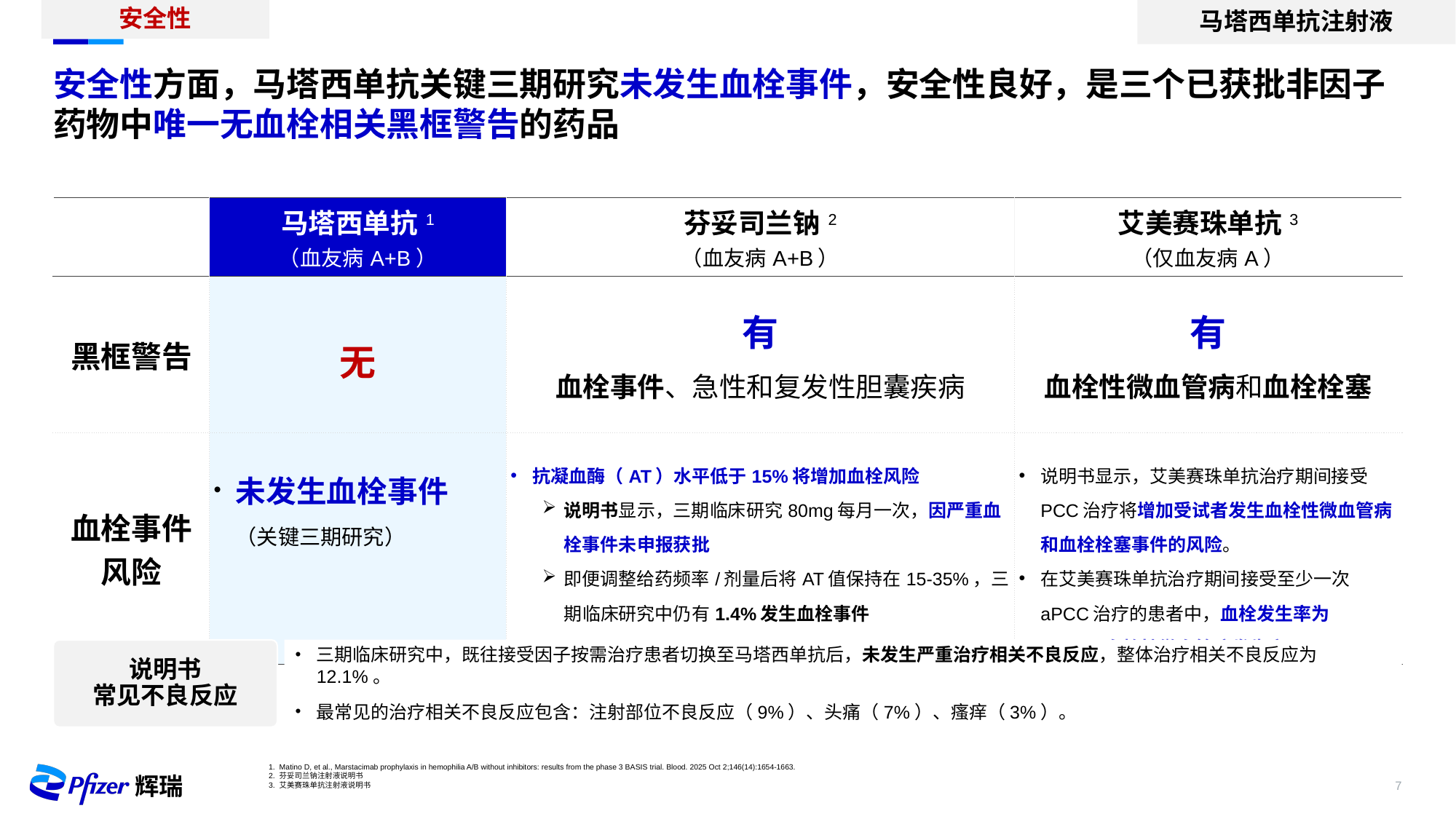

安全性
马塔西单抗注射液
安全性方面，马塔西单抗关键三期研究未发生血栓事件，安全性良好，是三个已获批非因子药物中唯一无血栓相关黑框警告的药品
|  | 马塔西单抗1 （血友病A+B） | 芬妥司兰钠2 （血友病A+B） | 艾美赛珠单抗3 （仅血友病A） |
| --- | --- | --- | --- |
| 黑框警告 | 无 | 有 血栓事件、急性和复发性胆囊疾病 | 有 血栓性微血管病和血栓栓塞 |
| 血栓事件 风险 | 未发生血栓事件 （关键三期研究） | 抗凝血酶（AT）水平低于15%将增加血栓风险 说明书显示，三期临床研究80mg每月一次，因严重血栓事件未申报获批 即便调整给药频率/剂量后将AT值保持在15-35%，三期临床研究中仍有1.4%发生血栓事件 | 说明书显示，艾美赛珠单抗治疗期间接受PCC治疗将增加受试者发生血栓性微血管病和血栓栓塞事件的风险。 在艾美赛珠单抗治疗期间接受至少一次aPCC治疗的患者中，血栓发生率为6.5%，血栓性微血管病发生率9.7%。 |
三期临床研究中，既往接受因子按需治疗患者切换至马塔西单抗后，未发生严重治疗相关不良反应，整体治疗相关不良反应为12.1%。
最常见的治疗相关不良反应包含：注射部位不良反应（9%）、头痛（7%）、瘙痒（3%）。
说明书
常见不良反应
Matino D, et al., Marstacimab prophylaxis in hemophilia A/B without inhibitors: results from the phase 3 BASIS trial. Blood. 2025 Oct 2;146(14):1654-1663.
芬妥司兰钠注射液说明书
艾美赛珠单抗注射液说明书